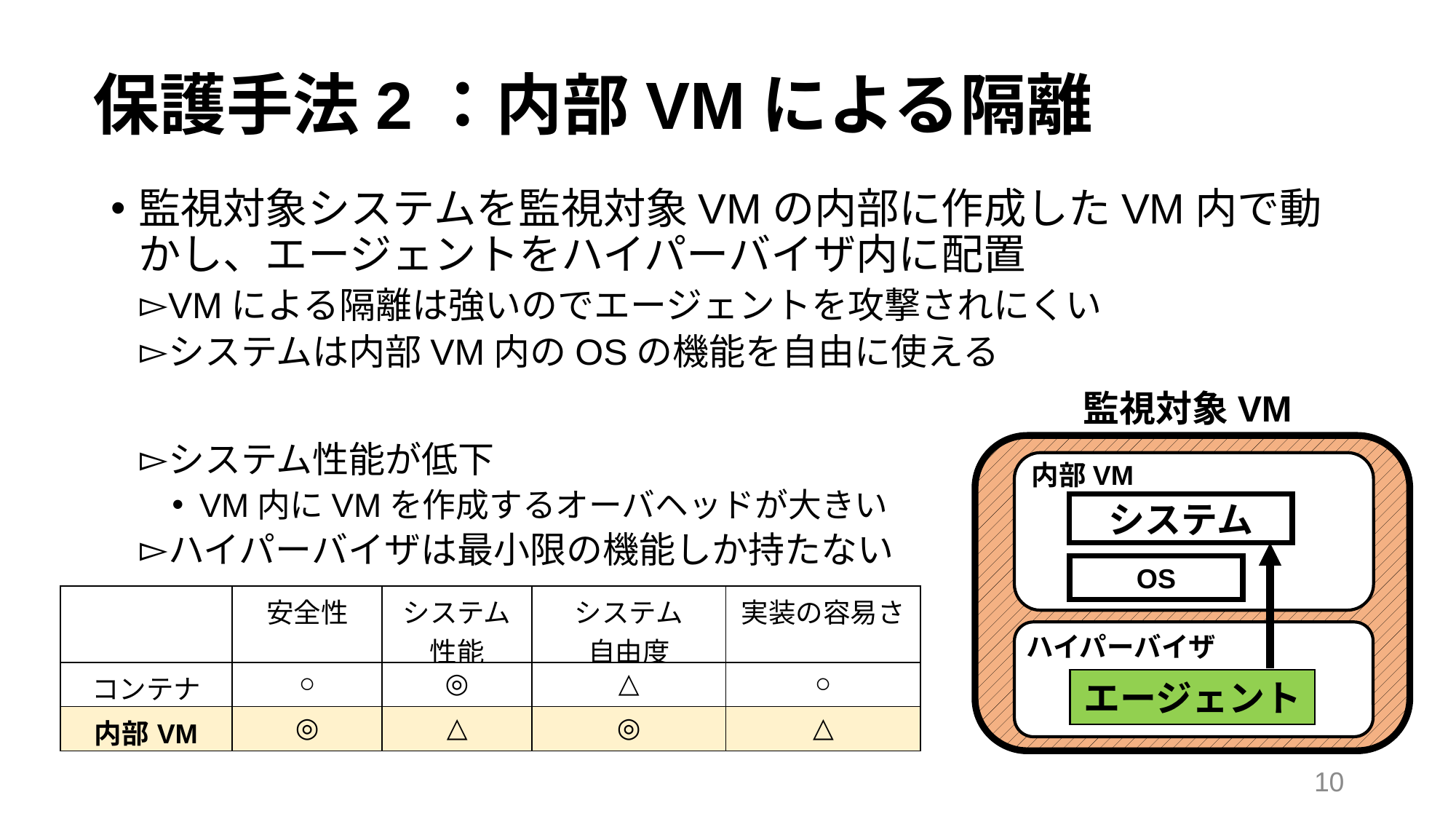

# 保護手法2：内部VMによる隔離
監視対象システムを監視対象VMの内部に作成したVM内で動かし、エージェントをハイパーバイザ内に配置
VMによる隔離は強いのでエージェントを攻撃されにくい
システムは内部VM内のOSの機能を自由に使える

システム性能が低下
VM内にVMを作成するオーバヘッドが大きい
ハイパーバイザは最小限の機能しか持たない
監視対象VM

内部VM
システム
OS
|  | 安全性 | システム性能 | システム 自由度 | 実装の容易さ |
| --- | --- | --- | --- | --- |
| コンテナ | ○ | ◎ | △ | ○ |
| 内部VM | ◎ | △ | ◎ | △ |

ハイパーバイザ
エージェント
10